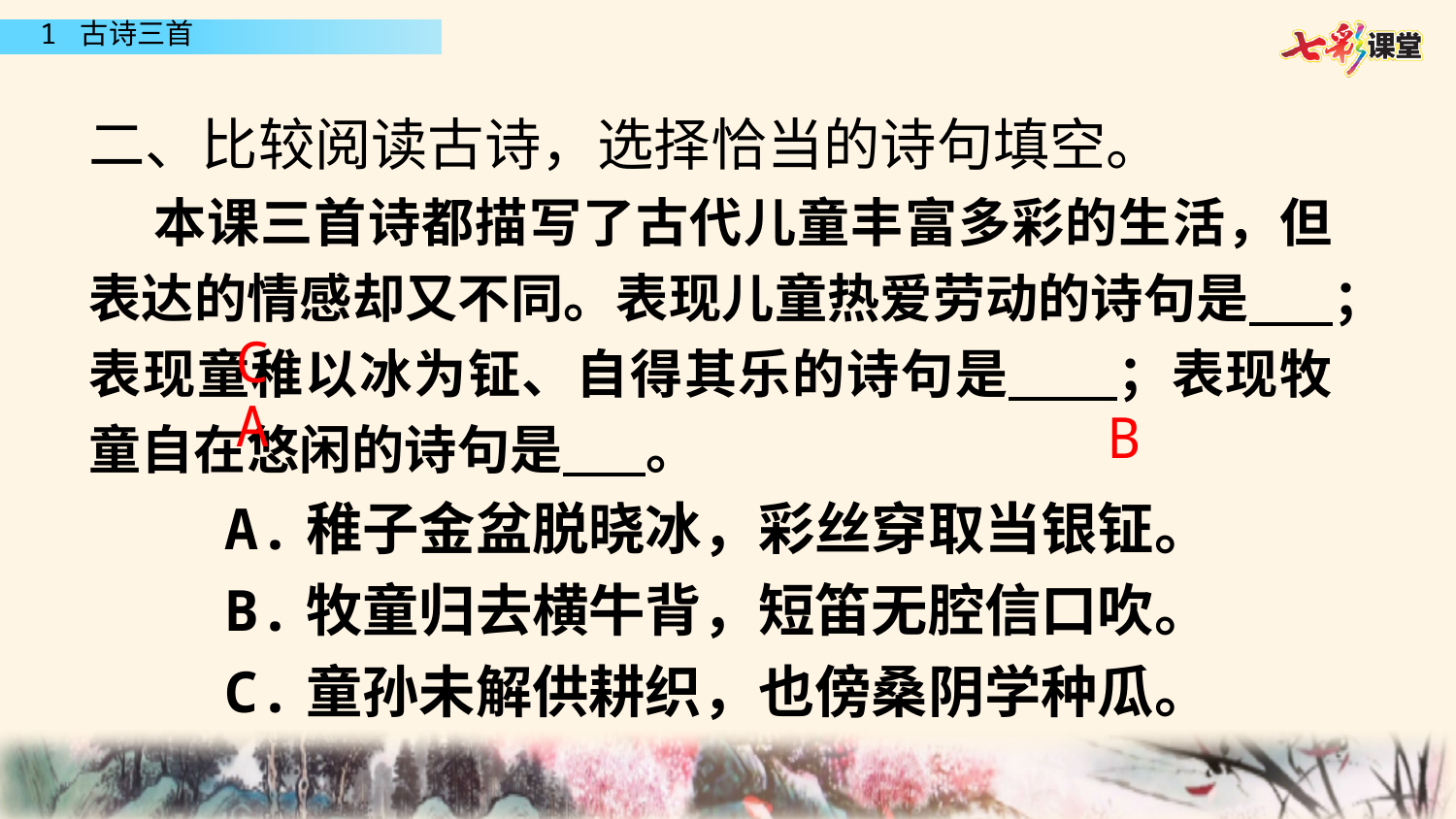

二、比较阅读古诗，选择恰当的诗句填空。
    本课三首诗都描写了古代儿童丰富多彩的生活，但表达的情感却又不同。表现儿童热爱劳动的诗句是       ；表现童稚以冰为钲、自得其乐的诗句是        ；表现牧童自在悠闲的诗句是       。
    A.稚子金盆脱晓冰，彩丝穿取当银钲。
    B.牧童归去横牛背，短笛无腔信口吹。
    C.童孙未解供耕织，也傍桑阴学种瓜。
C
A
B